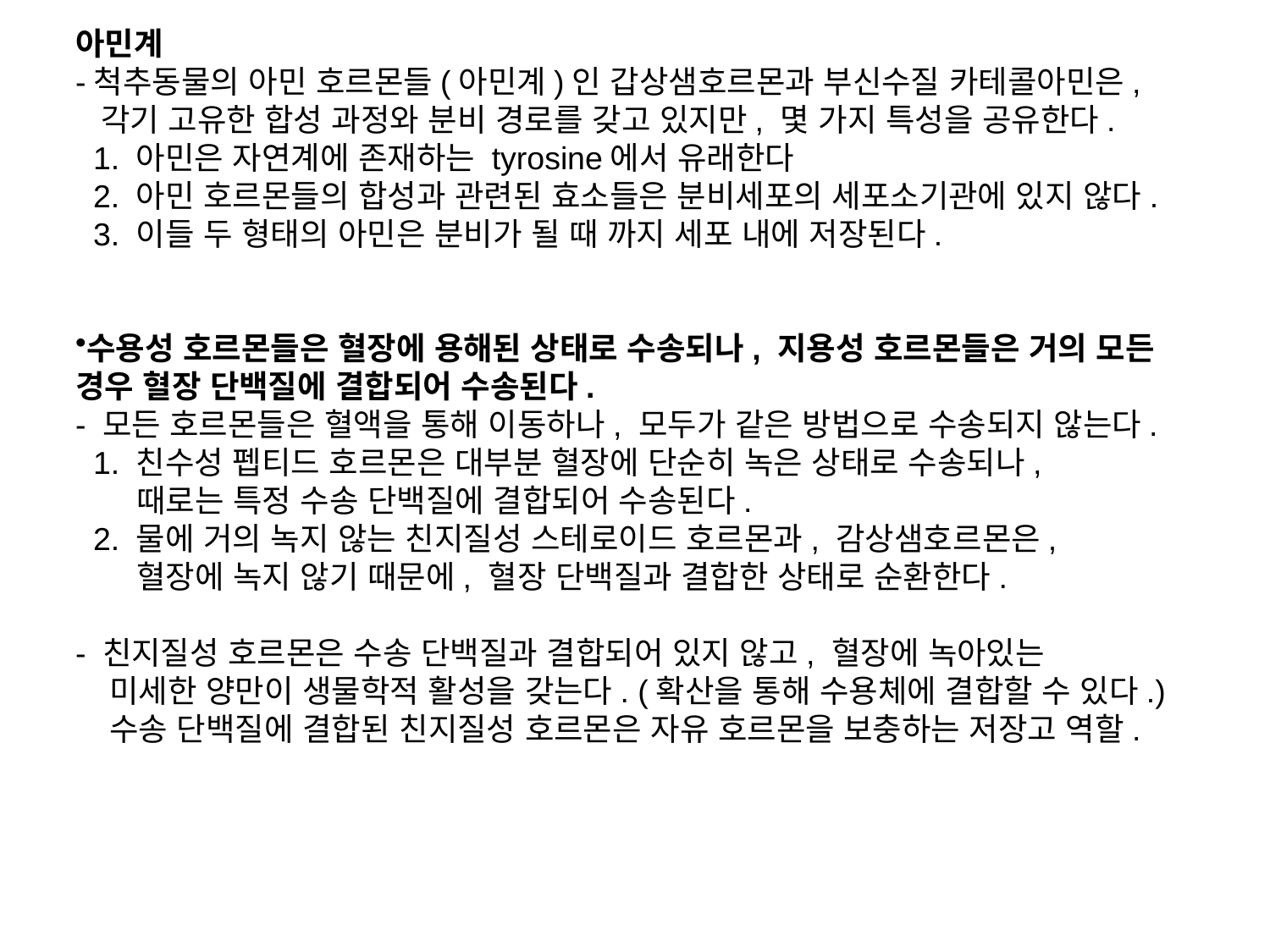

아민계
-척추동물의 아민 호르몬들(아민계)인 갑상샘호르몬과 부신수질 카테콜아민은,
  각기 고유한 합성 과정와 분비 경로를 갖고 있지만, 몇 가지 특성을 공유한다.
  1. 아민은 자연계에 존재하는 tyrosine에서 유래한다
  2. 아민 호르몬들의 합성과 관련된 효소들은 분비세포의 세포소기관에 있지 않다.
  3. 이들 두 형태의 아민은 분비가 될 때 까지 세포 내에 저장된다.

수용성 호르몬들은 혈장에 용해된 상태로 수송되나, 지용성 호르몬들은 거의 모든
경우 혈장 단백질에 결합되어 수송된다.
- 모든 호르몬들은 혈액을 통해 이동하나, 모두가 같은 방법으로 수송되지 않는다.
  1. 친수성 펩티드 호르몬은 대부분 혈장에 단순히 녹은 상태로 수송되나,
      때로는 특정 수송 단백질에 결합되어 수송된다.
  2. 물에 거의 녹지 않는 친지질성 스테로이드 호르몬과, 감상샘호르몬은,
      혈장에 녹지 않기 때문에, 혈장 단백질과 결합한 상태로 순환한다.

- 친지질성 호르몬은 수송 단백질과 결합되어 있지 않고, 혈장에 녹아있는
   미세한 양만이 생물학적 활성을 갖는다. (확산을 통해 수용체에 결합할 수 있다.)
   수송 단백질에 결합된 친지질성 호르몬은 자유 호르몬을 보충하는 저장고 역할.